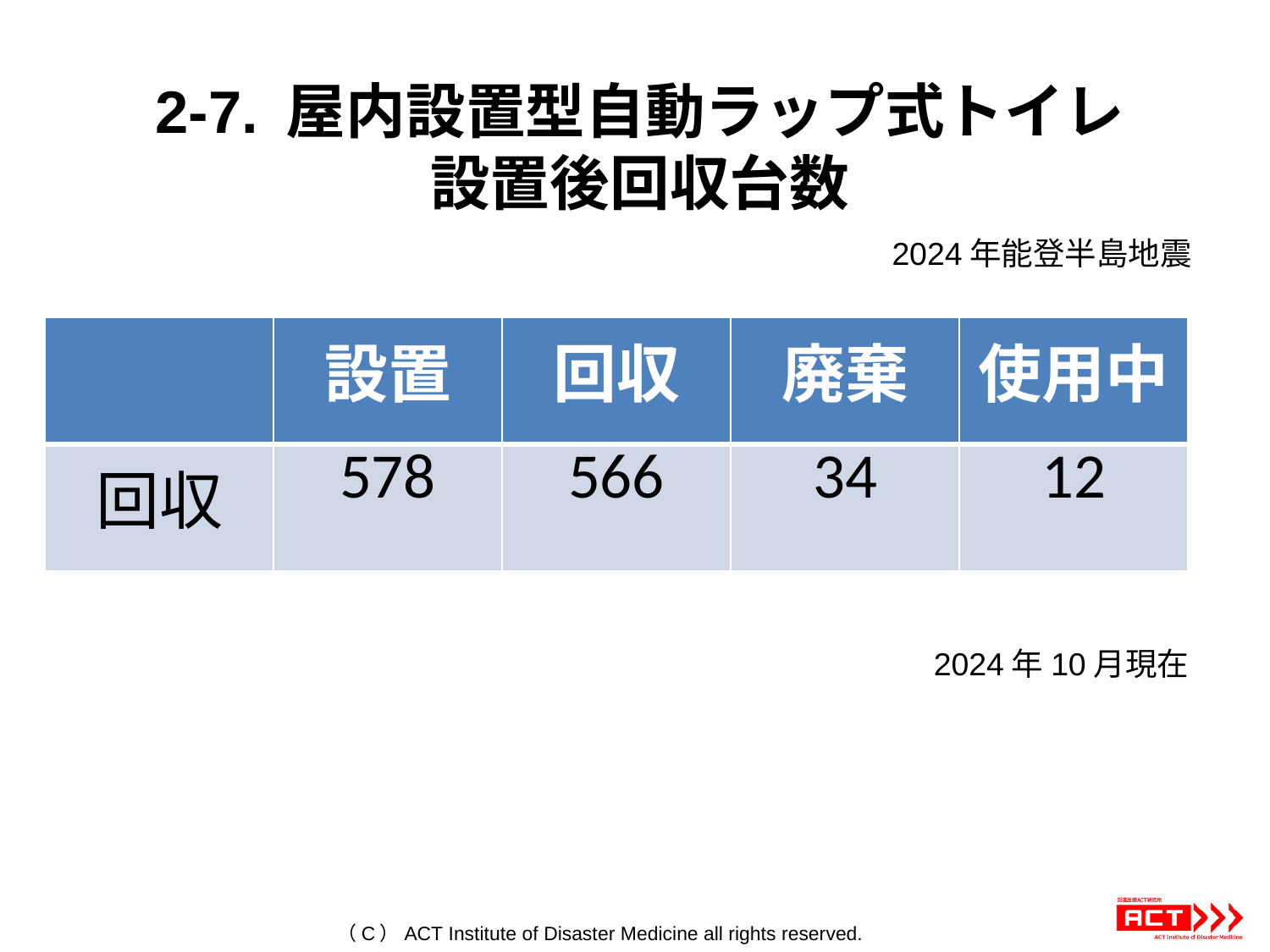

# 2-7. 屋内設置型自動ラップ式トイレ 設置後回収台数
2024年能登半島地震
|  | 設置 | 回収 | 廃棄 | 使用中 |
| --- | --- | --- | --- | --- |
| 回収 | 578 | 566 | 34 | 12 |
2024年10月現在